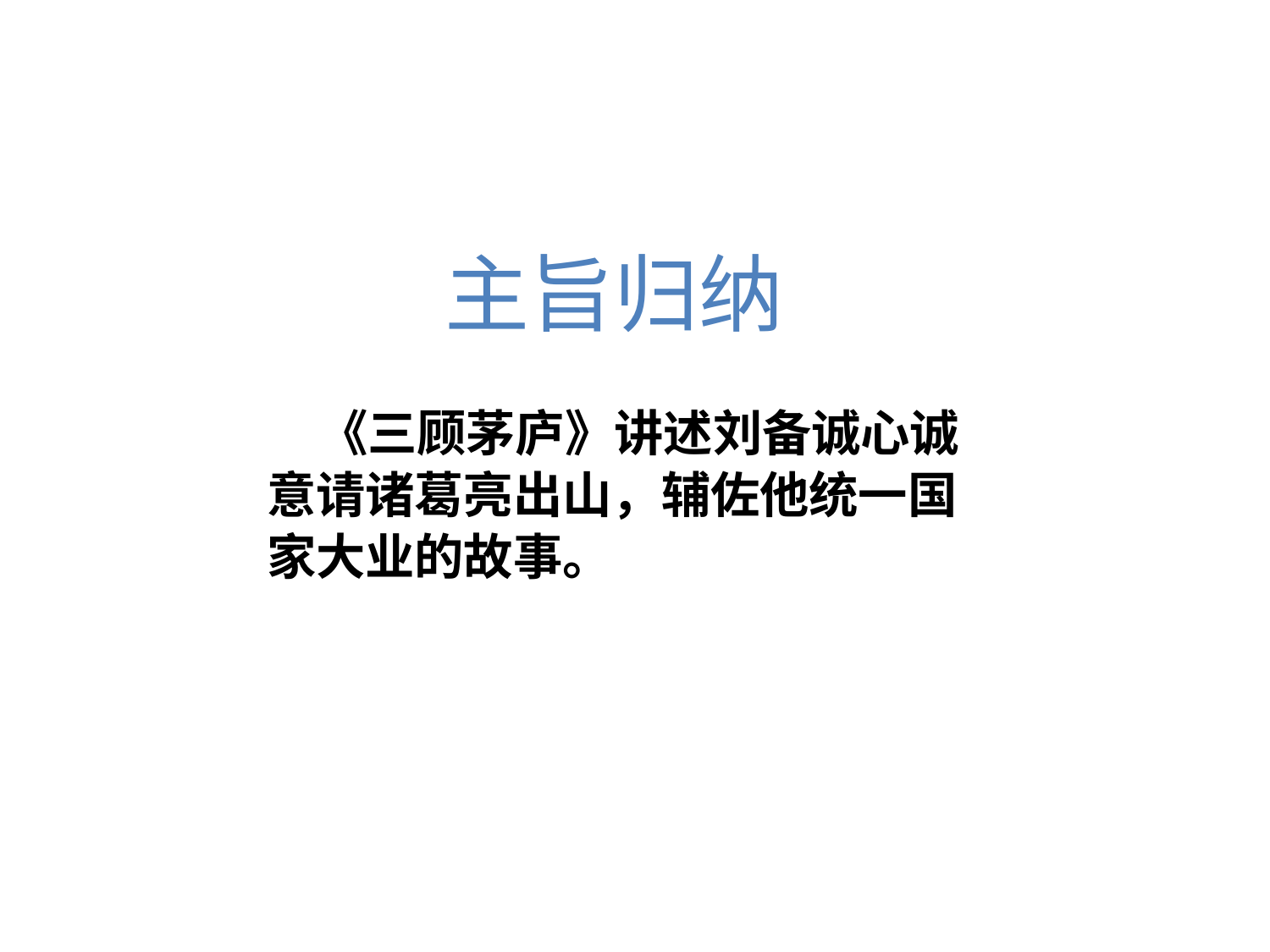

主旨归纳
    《三顾茅庐》讲述刘备诚心诚意请诸葛亮出山，辅佐他统一国家大业的故事。